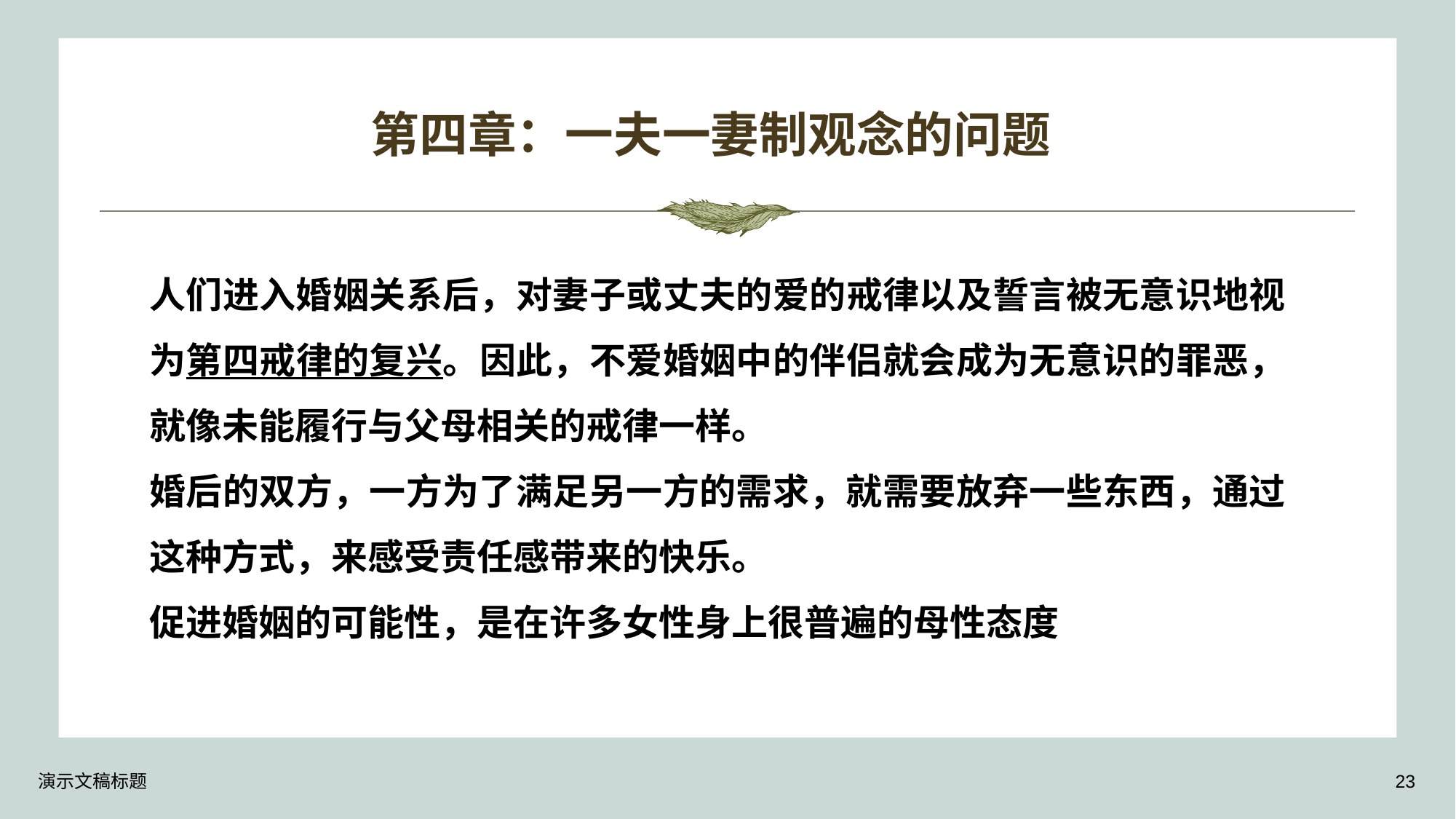

# 第四章：一夫一妻制观念的问题
人们进入婚姻关系后，对妻子或丈夫的爱的戒律以及誓言被无意识地视为第四戒律的复兴。因此，不爱婚姻中的伴侣就会成为无意识的罪恶，就像未能履行与父母相关的戒律一样。
婚后的双方，一方为了满足另一方的需求，就需要放弃一些东西，通过这种方式，来感受责任感带来的快乐。
促进婚姻的可能性，是在许多女性身上很普遍的母性态度
演示文稿标题
23